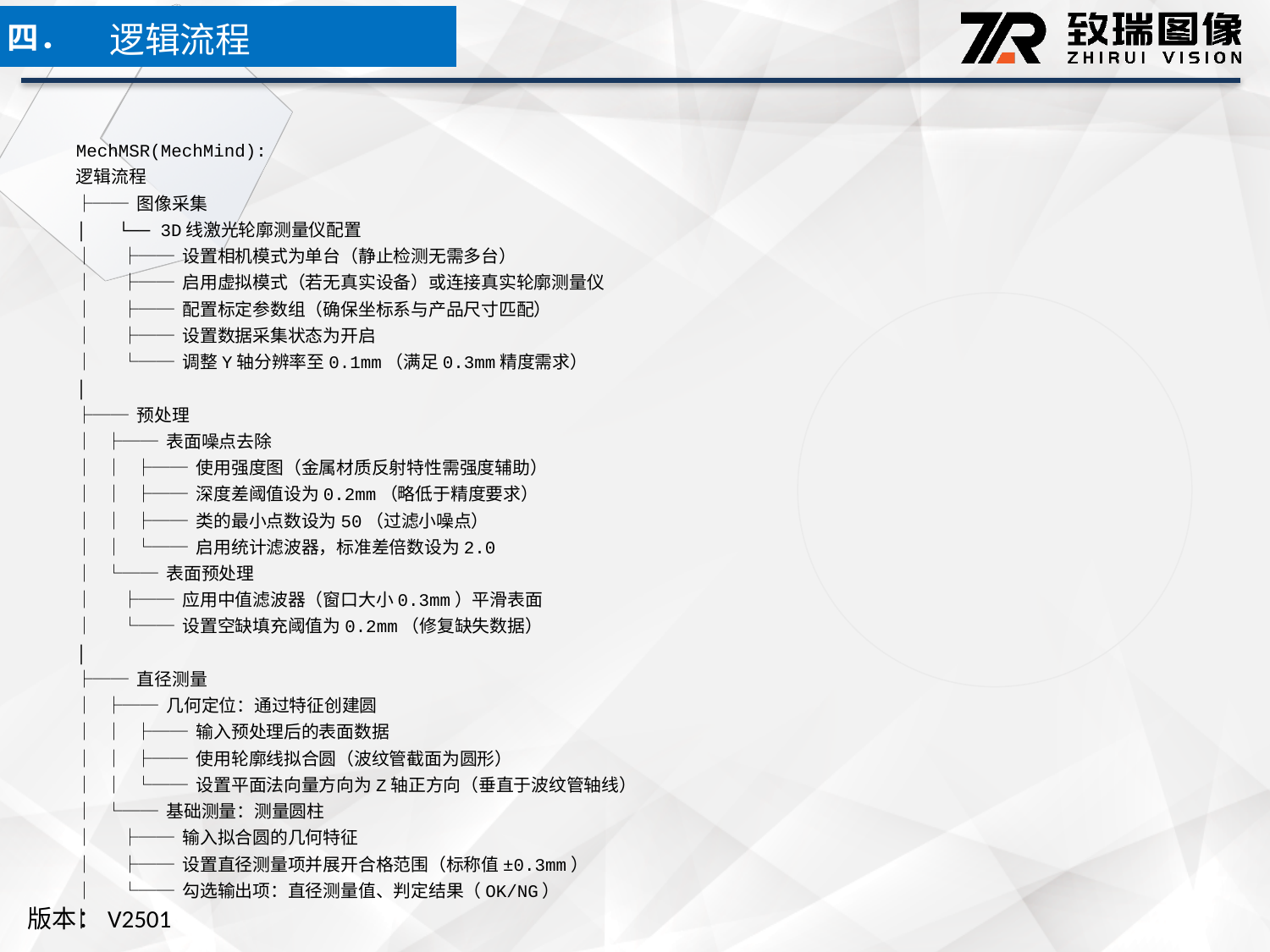

逻辑流程
四．

MechMSR(MechMind):
逻辑流程
├── 图像采集
│   └── 3D线激光轮廓测量仪配置
│       ├── 设置相机模式为单台（静止检测无需多台）
│       ├── 启用虚拟模式（若无真实设备）或连接真实轮廓测量仪
│       ├── 配置标定参数组（确保坐标系与产品尺寸匹配）
│       ├── 设置数据采集状态为开启
│       └── 调整Y轴分辨率至0.1mm（满足0.3mm精度需求）
│
├── 预处理
│   ├── 表面噪点去除
│   │   ├── 使用强度图（金属材质反射特性需强度辅助）
│   │   ├── 深度差阈值设为0.2mm（略低于精度要求）
│   │   ├── 类的最小点数设为50（过滤小噪点）
│   │   └── 启用统计滤波器，标准差倍数设为2.0
│   └── 表面预处理
│       ├── 应用中值滤波器（窗口大小0.3mm）平滑表面
│       └── 设置空缺填充阈值为0.2mm（修复缺失数据）
│
├── 直径测量
│   ├── 几何定位：通过特征创建圆
│   │   ├── 输入预处理后的表面数据
│   │   ├── 使用轮廓线拟合圆（波纹管截面为圆形）
│   │   └── 设置平面法向量方向为Z轴正方向（垂直于波纹管轴线）
│   └── 基础测量：测量圆柱
│       ├── 输入拟合圆的几何特征
│       ├── 设置直径测量项并展开合格范围（标称值±0.3mm）
│       └── 勾选输出项：直径测量值、判定结果（OK/NG）
│